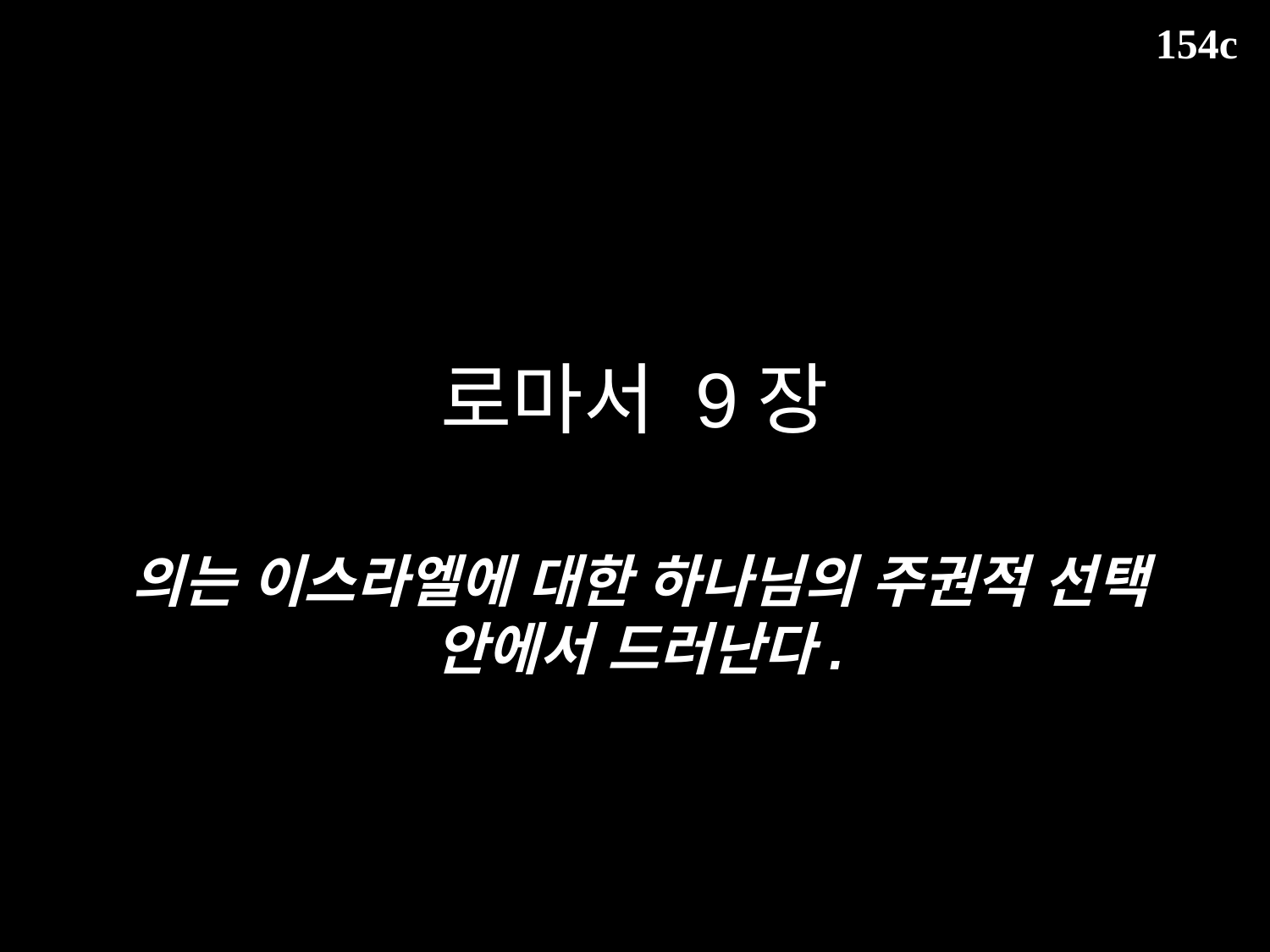

154c
# 로마서 9장
의는 이스라엘에 대한 하나님의 주권적 선택 안에서 드러난다.